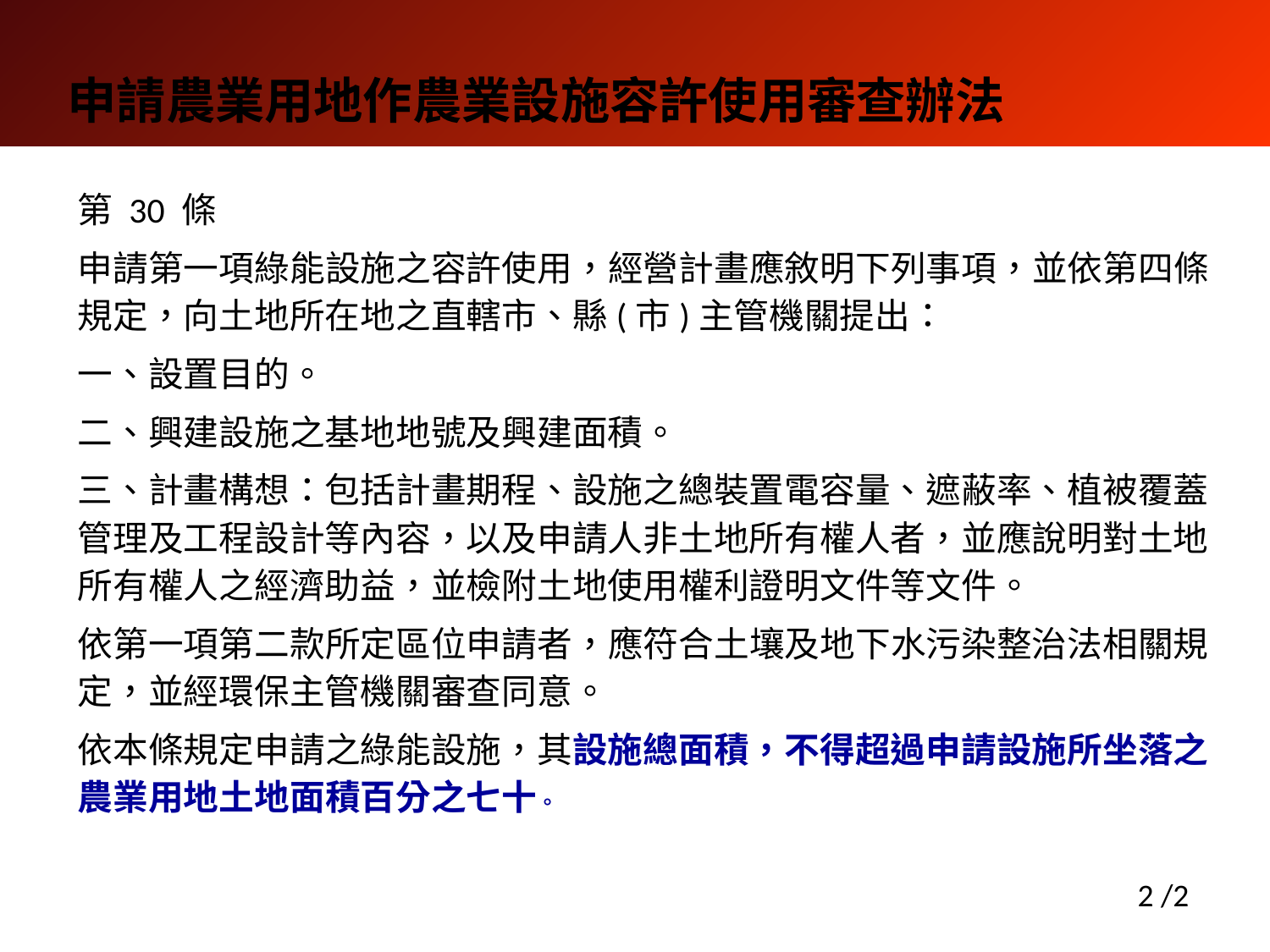

申請農業用地作農業設施容許使用審查辦法
第 30 條
申請第一項綠能設施之容許使用，經營計畫應敘明下列事項，並依第四條規定，向土地所在地之直轄市、縣(市)主管機關提出：
一、設置目的。
二、興建設施之基地地號及興建面積。
三、計畫構想：包括計畫期程、設施之總裝置電容量、遮蔽率、植被覆蓋管理及工程設計等內容，以及申請人非土地所有權人者，並應說明對土地所有權人之經濟助益，並檢附土地使用權利證明文件等文件。
依第一項第二款所定區位申請者，應符合土壤及地下水污染整治法相關規定，並經環保主管機關審查同意。
依本條規定申請之綠能設施，其設施總面積，不得超過申請設施所坐落之農業用地土地面積百分之七十。
2 /2